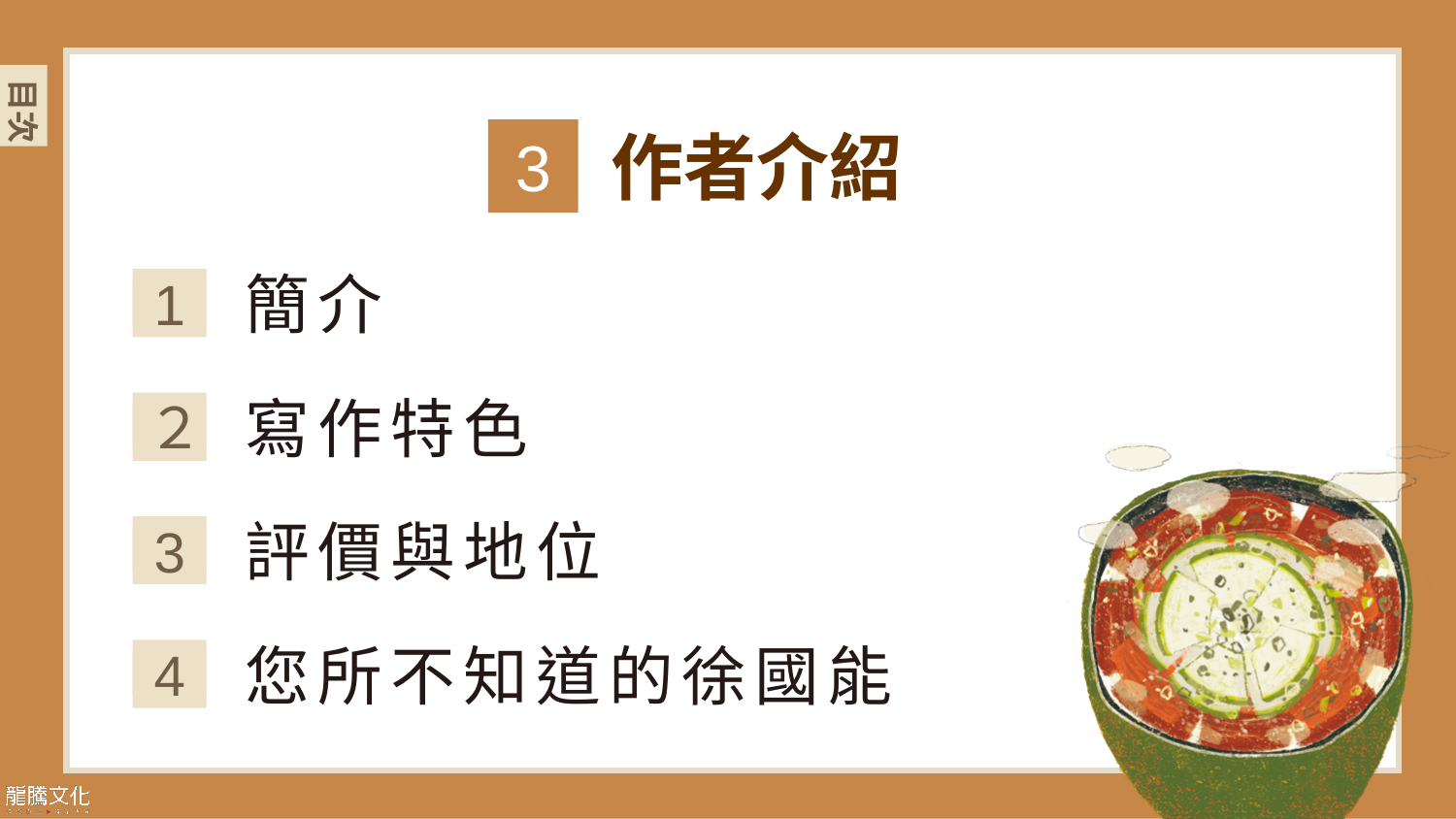

作者介紹
3
簡介

1
寫作特色

２
評價與地位

3
您所不知道的徐國能

4